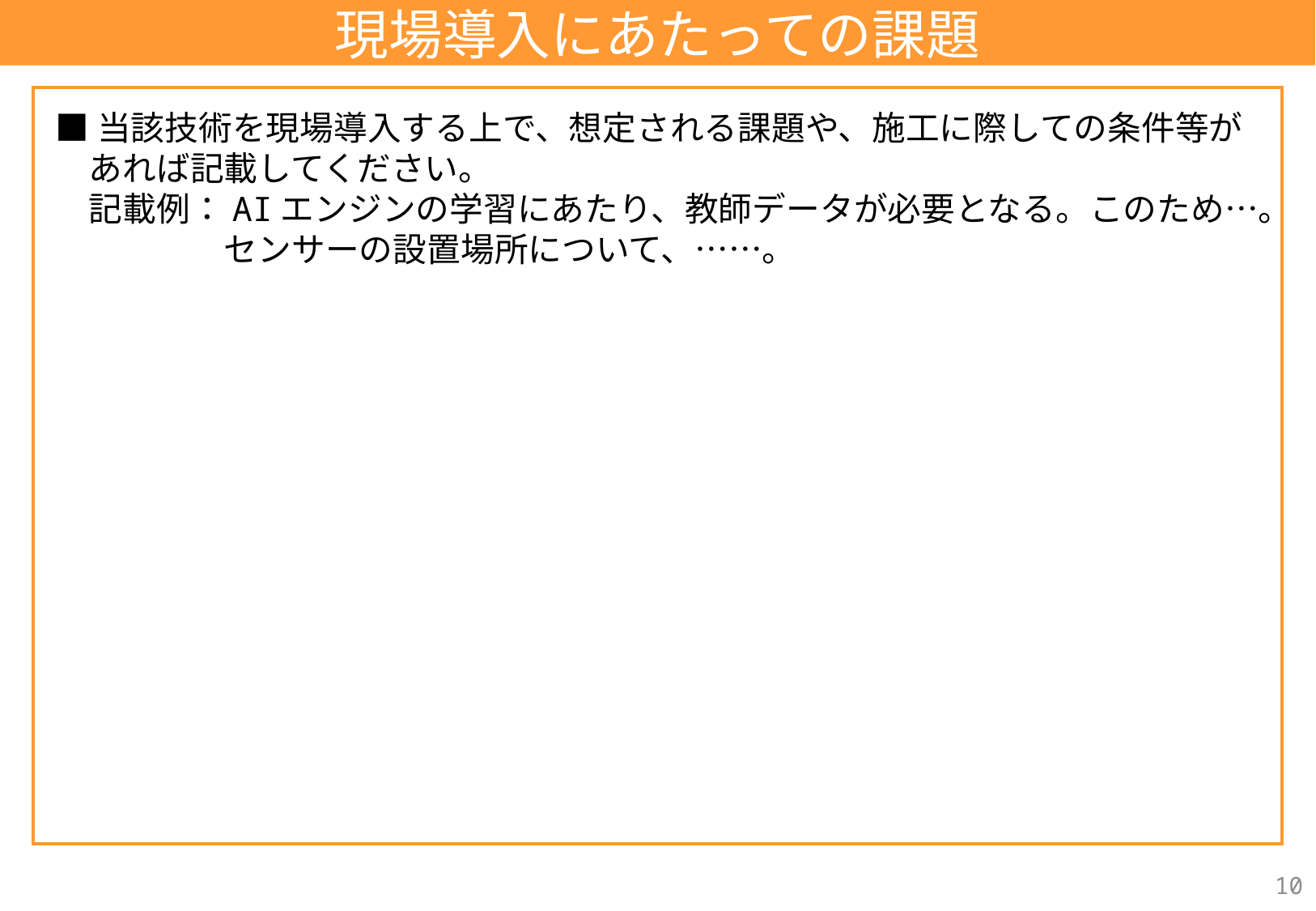

現場導入にあたっての課題

■当該技術を現場導入する上で、想定される課題や、施工に際しての条件等が
　あれば記載してください。
　記載例：AIエンジンの学習にあたり、教師データが必要となる。このため…。
　　　　　センサーの設置場所について、……。
10